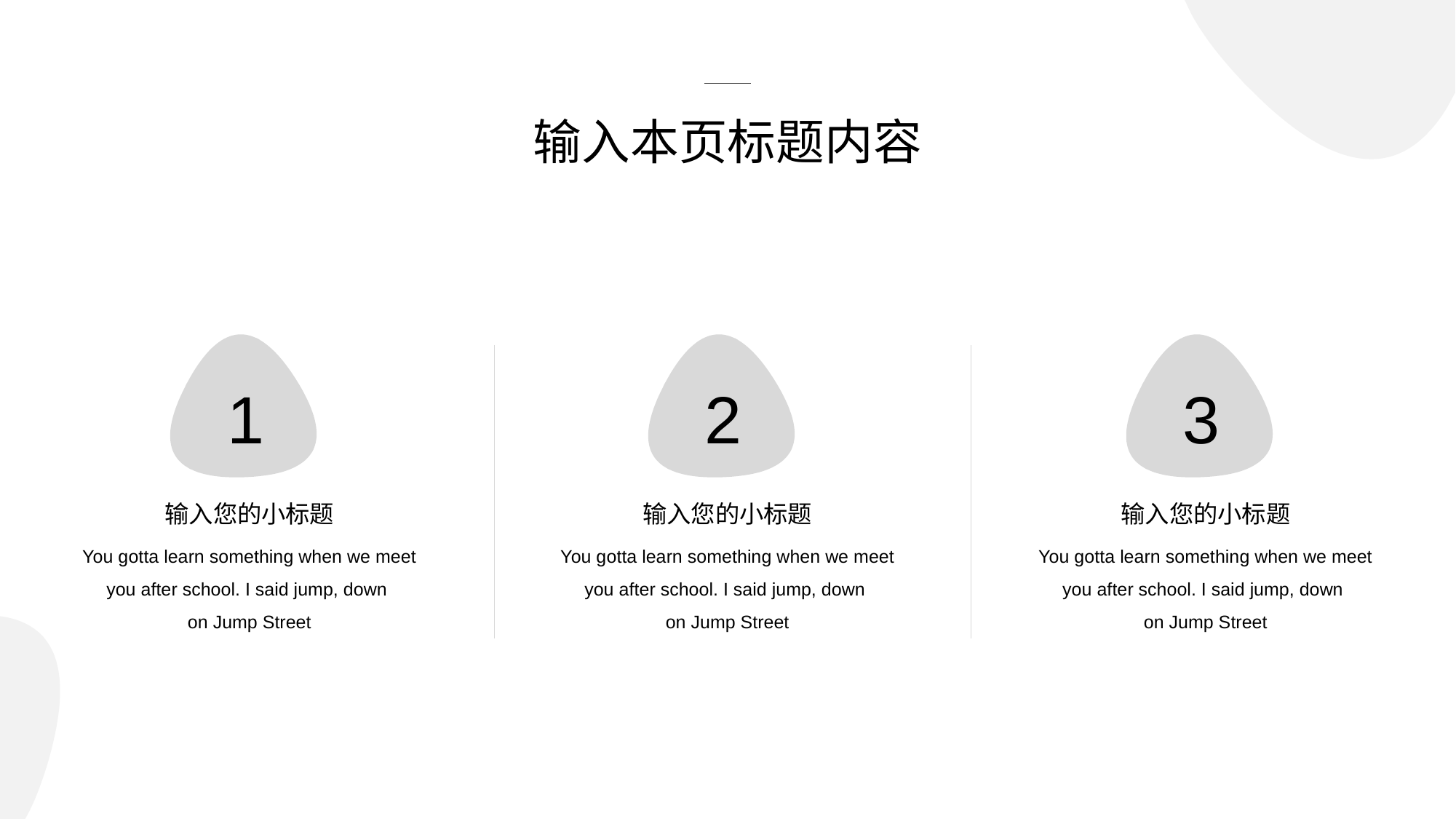

输入本页标题内容

2
1
3
输入您的小标题
输入您的小标题
输入您的小标题
You gotta learn something when we meet you after school. I said jump, down
on Jump Street
You gotta learn something when we meet you after school. I said jump, down
on Jump Street
You gotta learn something when we meet you after school. I said jump, down
on Jump Street